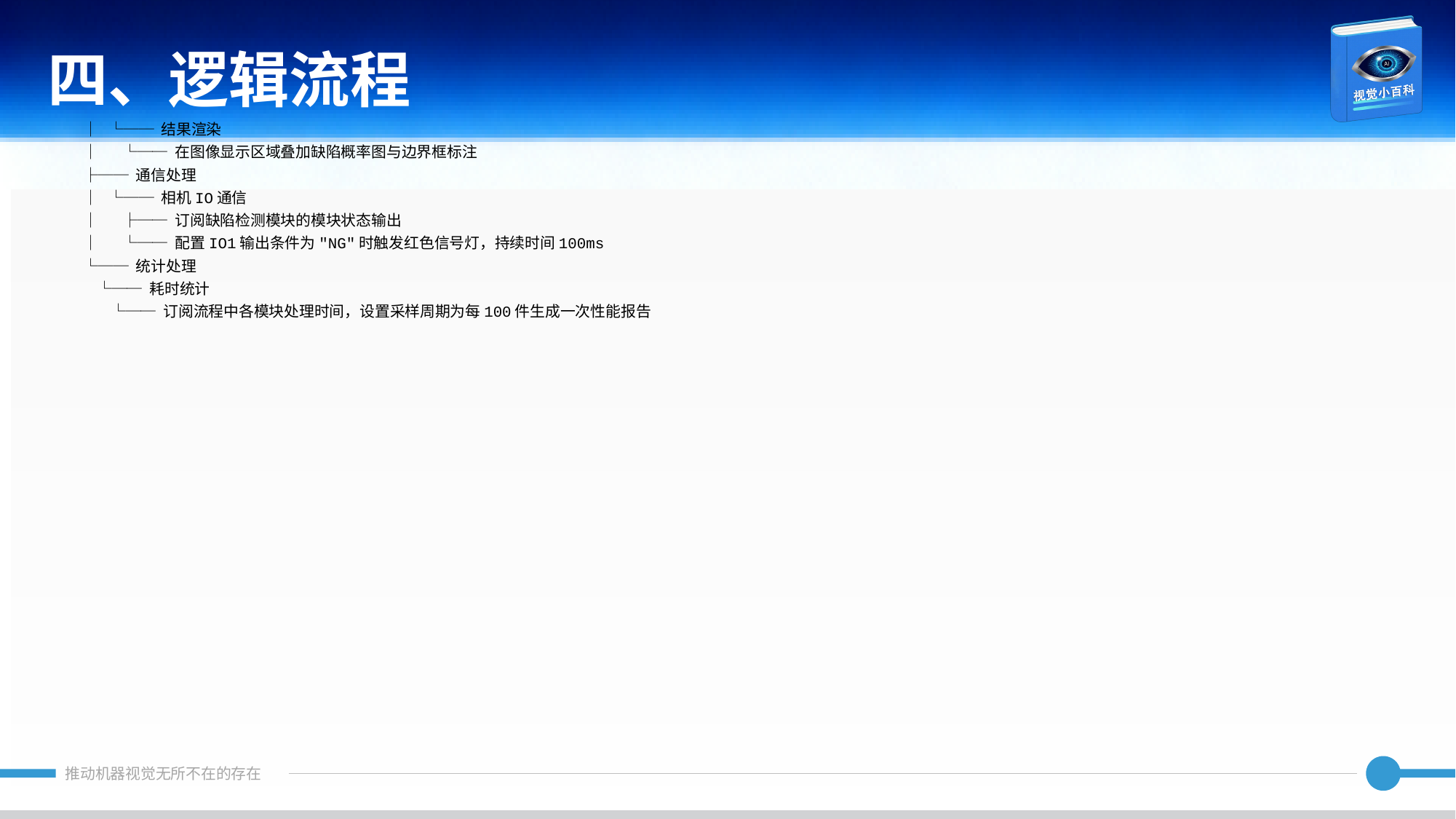

四、逻辑流程

│   └── 结果渲染
│       └── 在图像显示区域叠加缺陷概率图与边界框标注
├── 通信处理
│   └── 相机IO通信
│       ├── 订阅缺陷检测模块的模块状态输出
│       └── 配置IO1输出条件为"NG"时触发红色信号灯，持续时间100ms
└── 统计处理
    └── 耗时统计
        └── 订阅流程中各模块处理时间，设置采样周期为每100件生成一次性能报告
10